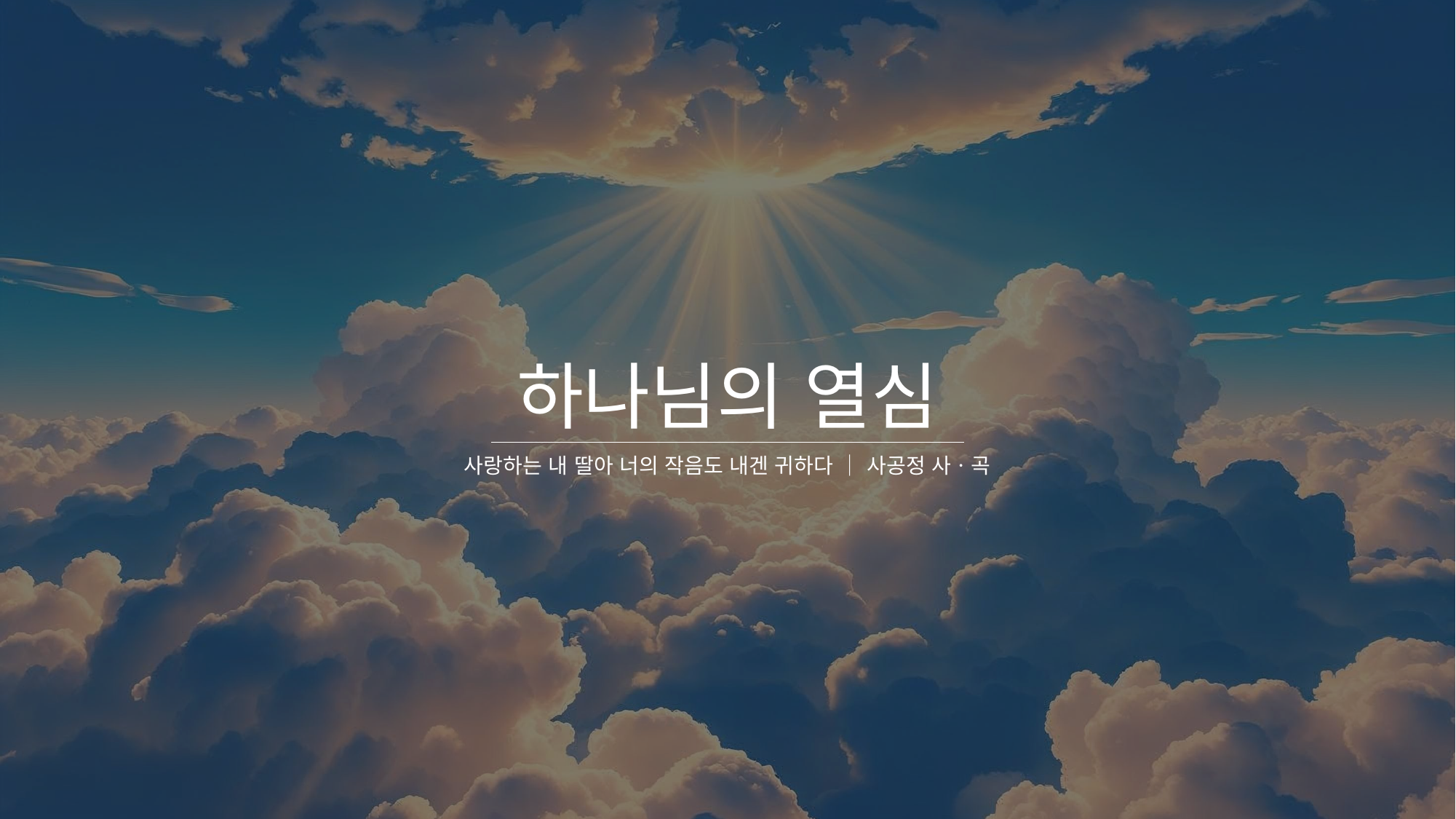

# 하나님의 열심
사랑하는 내 딸아 너의 작음도 내겐 귀하다 │ 사공정 사ㆍ곡